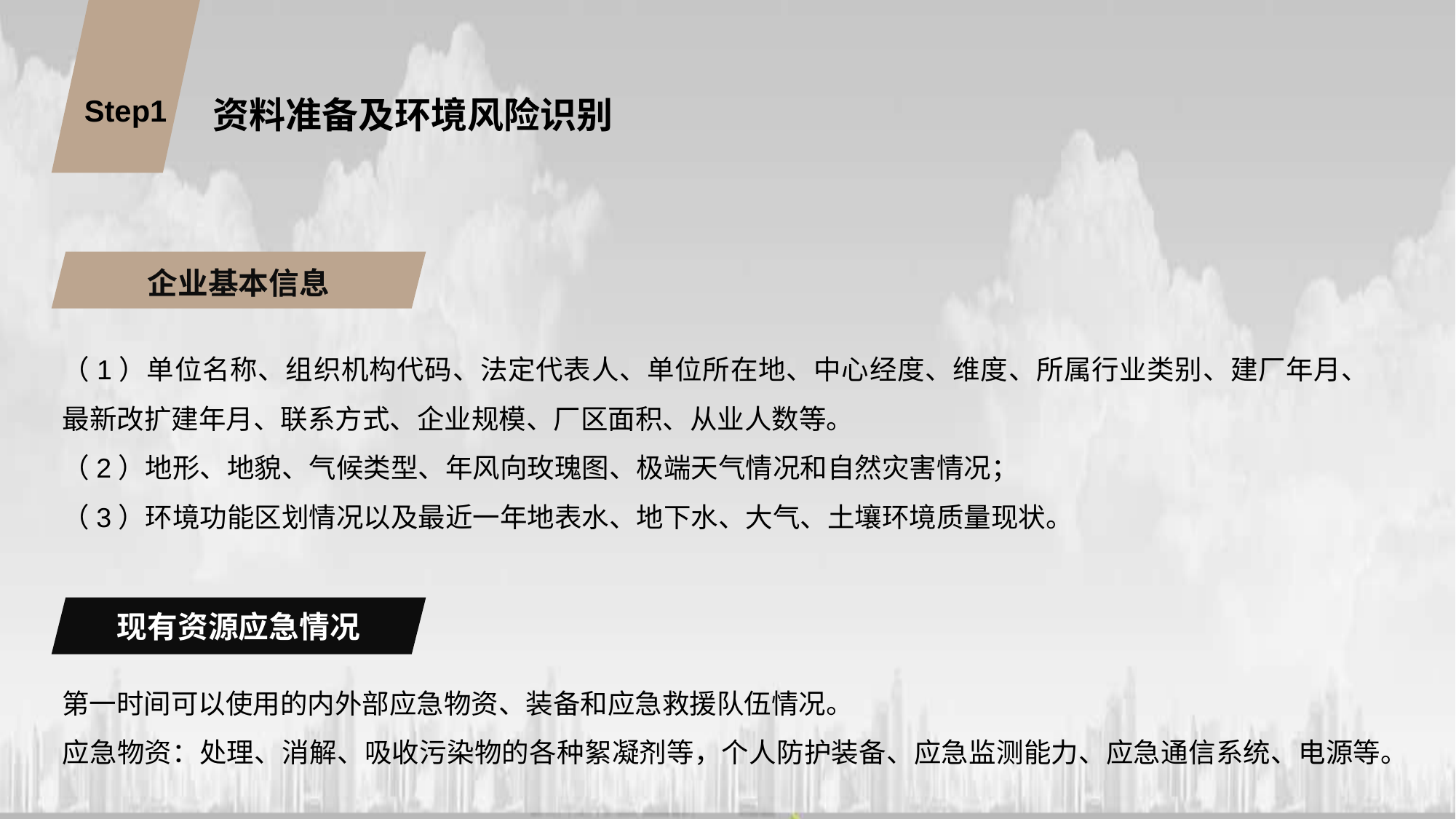

Step1
资料准备及环境风险识别

企业基本信息
（1）单位名称、组织机构代码、法定代表人、单位所在地、中心经度、维度、所属行业类别、建厂年月、最新改扩建年月、联系方式、企业规模、厂区面积、从业人数等。
（2）地形、地貌、气候类型、年风向玫瑰图、极端天气情况和自然灾害情况；
（3）环境功能区划情况以及最近一年地表水、地下水、大气、土壤环境质量现状。

现有资源应急情况
第一时间可以使用的内外部应急物资、装备和应急救援队伍情况。
应急物资：处理、消解、吸收污染物的各种絮凝剂等，个人防护装备、应急监测能力、应急通信系统、电源等。